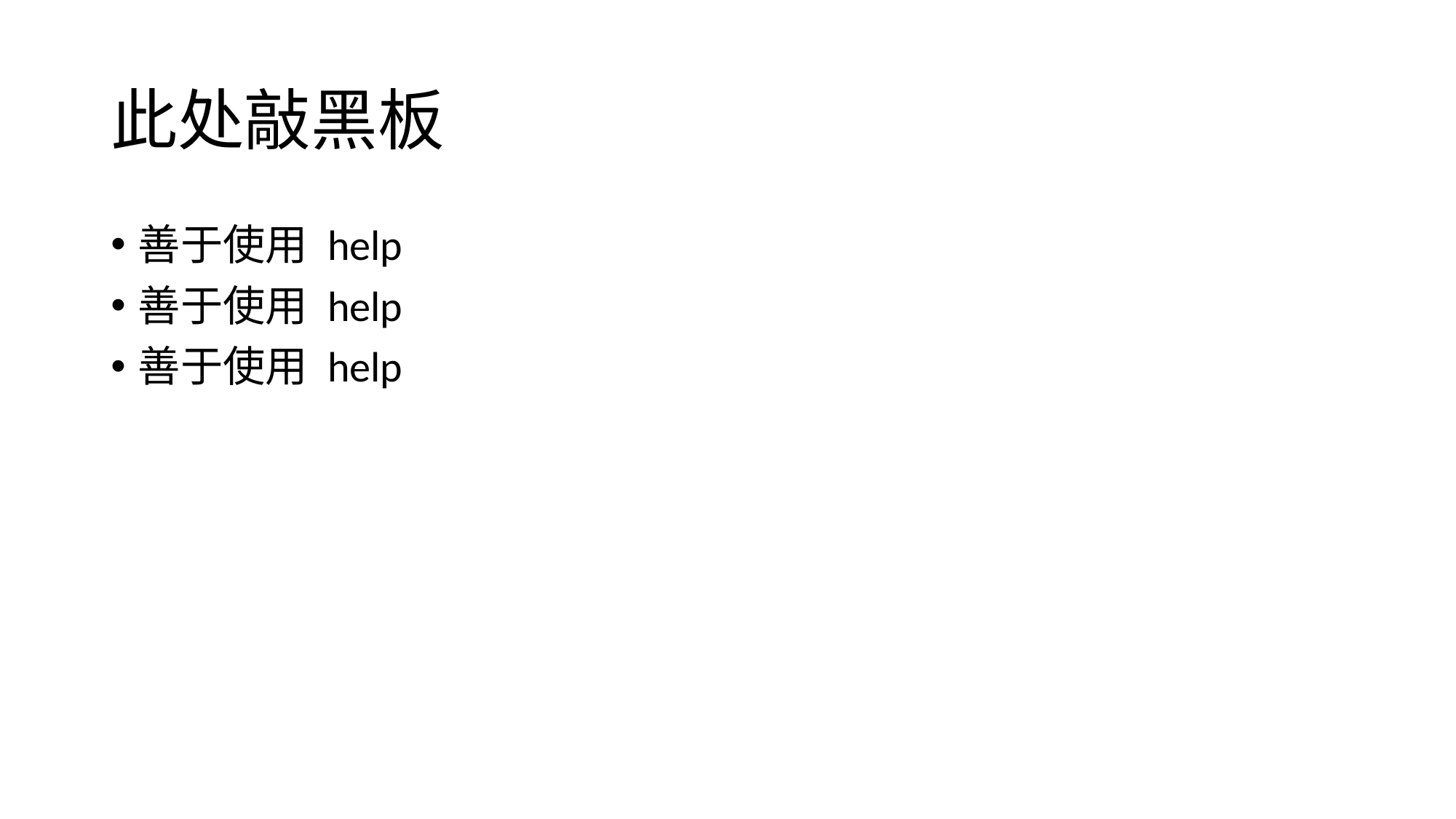

# 此处敲黑板
善于使用 help
善于使用 help
善于使用 help